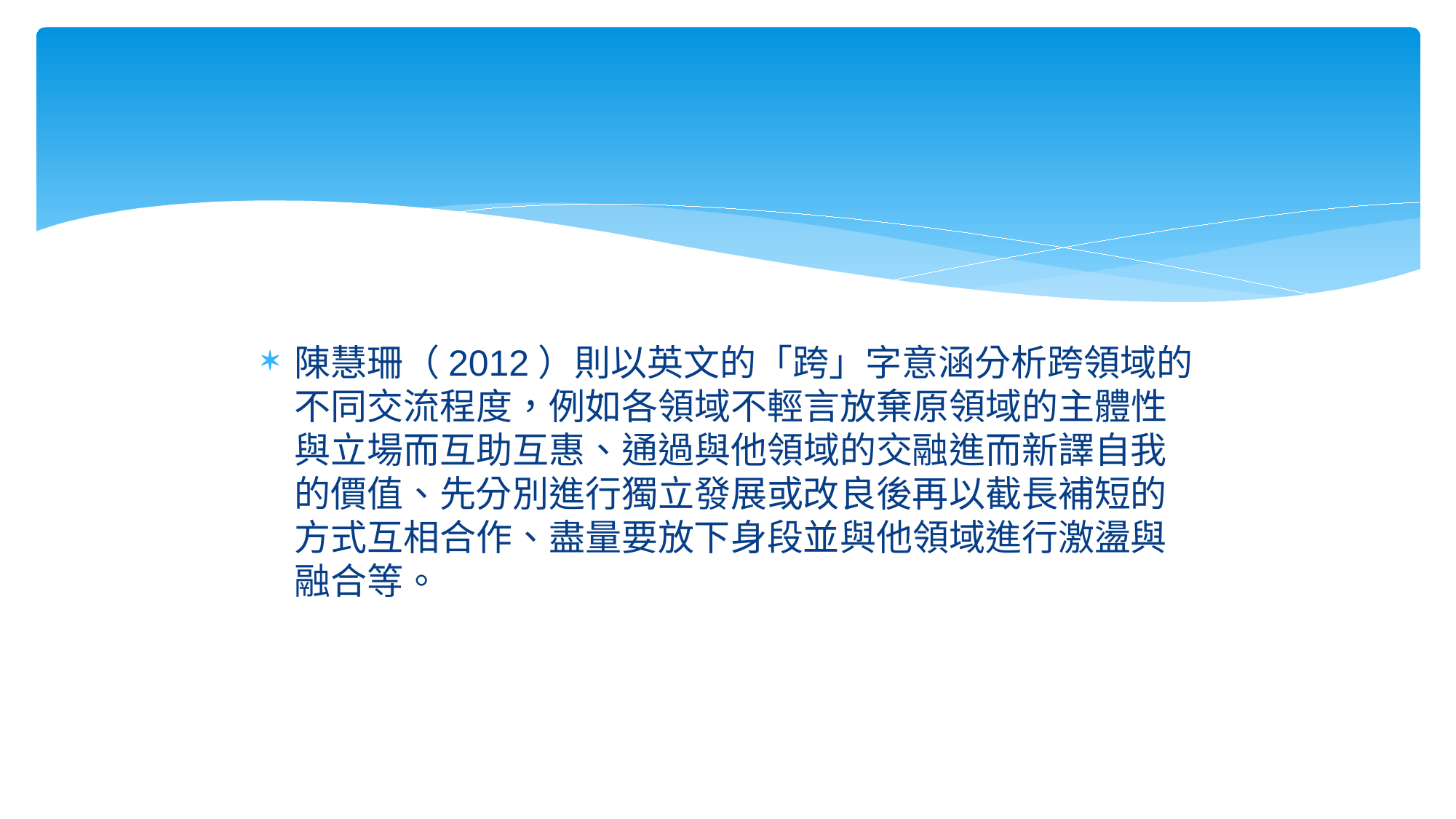

#
陳慧珊（2012）則以英文的「跨」字意涵分析跨領域的不同交流程度，例如各領域不輕言放棄原領域的主體性與立場而互助互惠、通過與他領域的交融進而新譯自我的價值、先分別進行獨立發展或改良後再以截長補短的方式互相合作、盡量要放下身段並與他領域進行激盪與融合等。